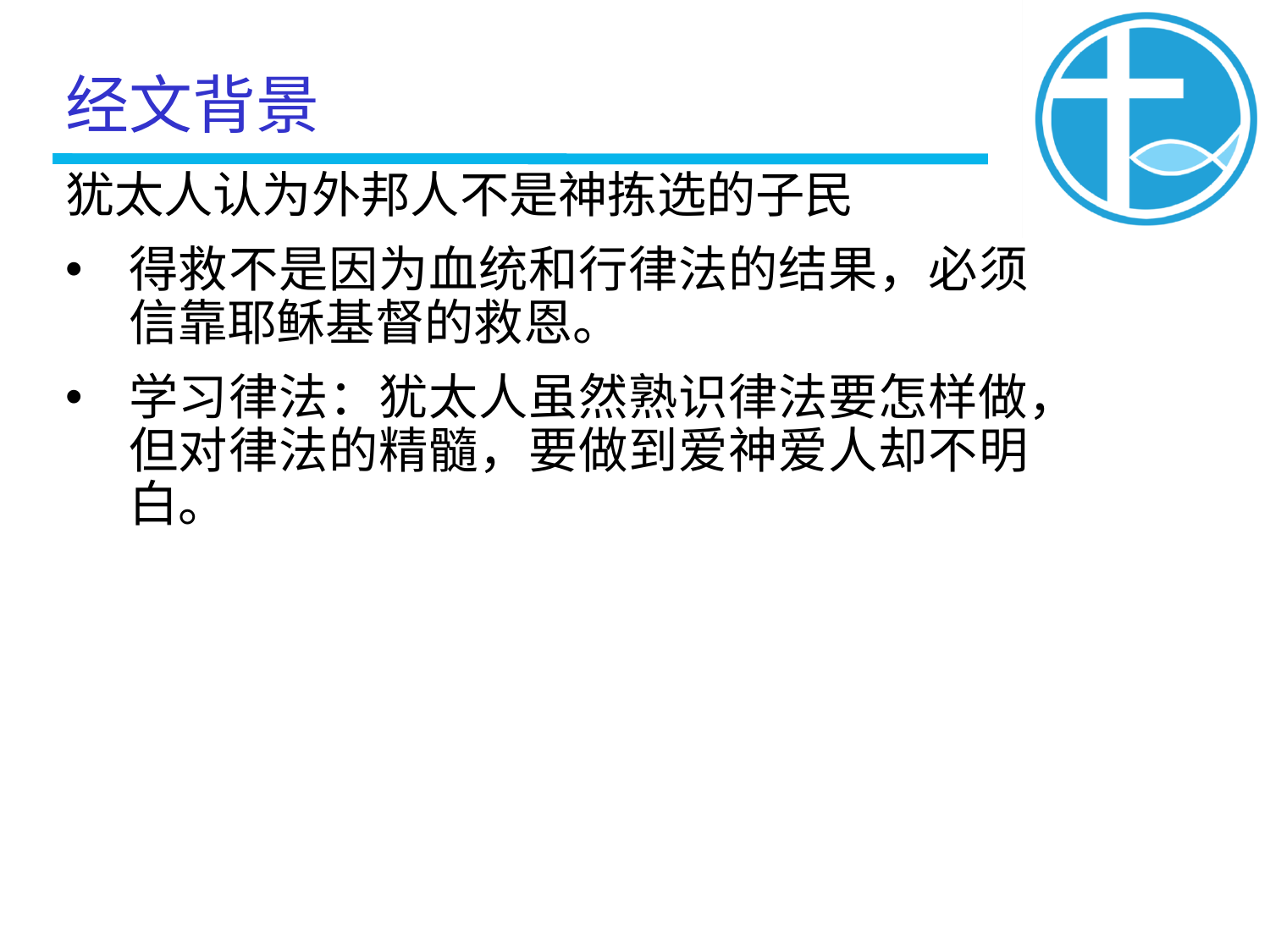

经文背景

犹太人认为外邦人不是神拣选的子民
得救不是因为血统和行律法的结果，必须信靠耶稣基督的救恩。
学习律法：犹太人虽然熟识律法要怎样做，但对律法的精髓，要做到爱神爱人却不明白。